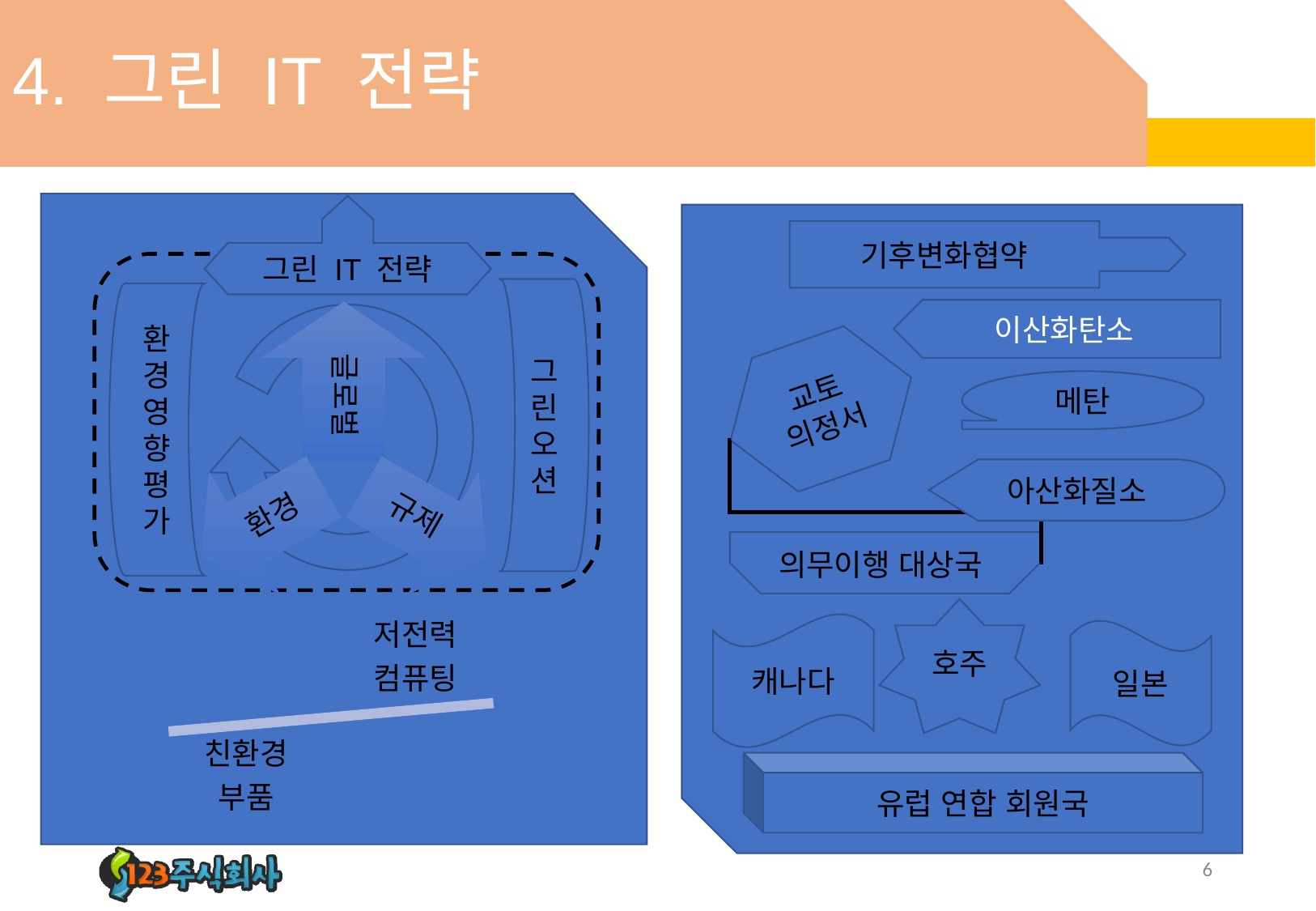

# 4. 그린 IT 전략

그린 IT 전략

그린오션
환경영향평가

글로벌
규제
환경
저전력
컴퓨팅
친환경
부품

기후변화협약
이산화탄소
교토
의정서
메탄
아산화질소

의무이행 대상국
호주
캐나다
일본
유럽 연합 회원국
6